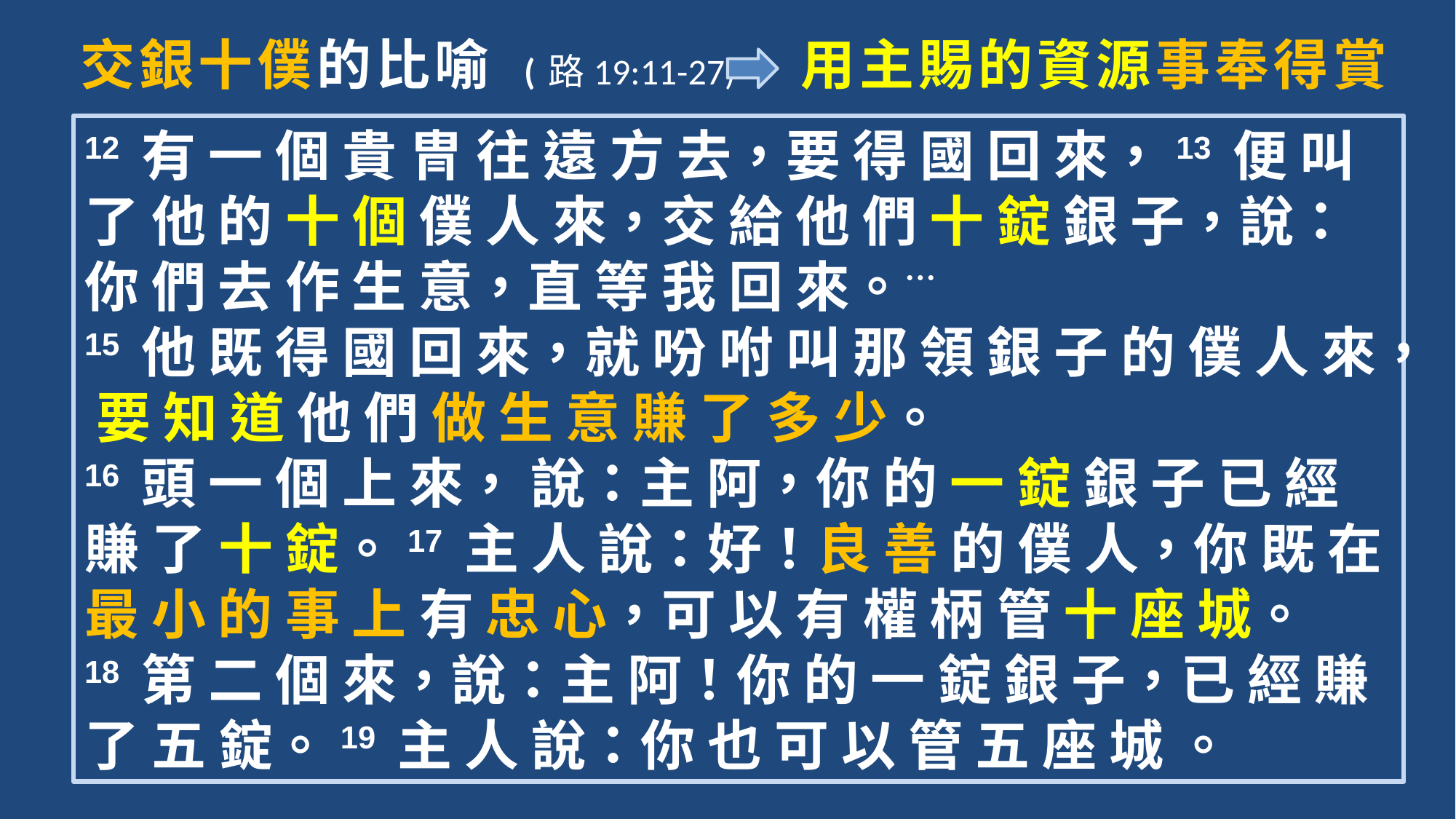

交銀十僕的比喻 (路19:11-27)
用主賜的資源事奉得賞

12 有 一 個 貴 冑 往 遠 方 去，要 得 國 回 來，13 便 叫 了 他 的 十 個 僕 人 來，交 給 他 們 十 錠 銀 子，說：你 們 去 作 生 意，直 等 我 回 來。…
15 他 既 得 國 回 來，就 吩 咐 叫 那 領 銀 子 的 僕 人 來， 要 知 道 他 們 做 生 意 賺 了 多 少。
16 頭 一 個 上 來， 說：主 阿，你 的 一 錠 銀 子 已 經 賺 了 十 錠。17 主 人 說：好！良 善 的 僕 人，你 既 在 最 小 的 事 上 有 忠 心，可 以 有 權 柄 管 十 座 城。
18 第 二 個 來，說：主 阿！你 的 一 錠 銀 子，已 經 賺 了 五 錠。19 主 人 說：你 也 可 以 管 五 座 城 。